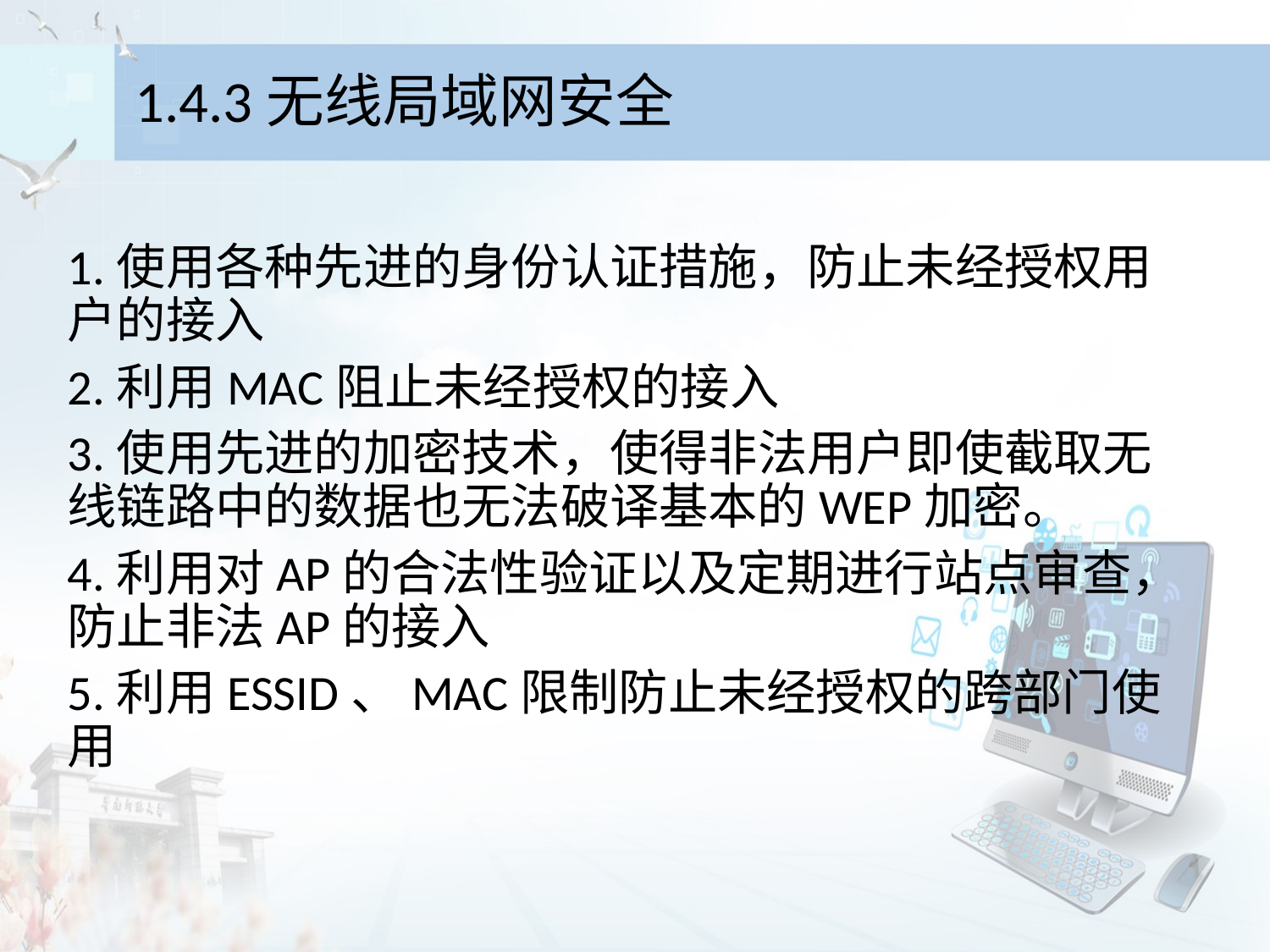

1.4.3无线局域网安全
1.使用各种先进的身份认证措施，防止未经授权用户的接入
2.利用MAC阻止未经授权的接入
3.使用先进的加密技术，使得非法用户即使截取无线链路中的数据也无法破译基本的WEP加密。
4.利用对AP的合法性验证以及定期进行站点审查，防止非法AP的接入
5.利用ESSID、MAC限制防止未经授权的跨部门使用